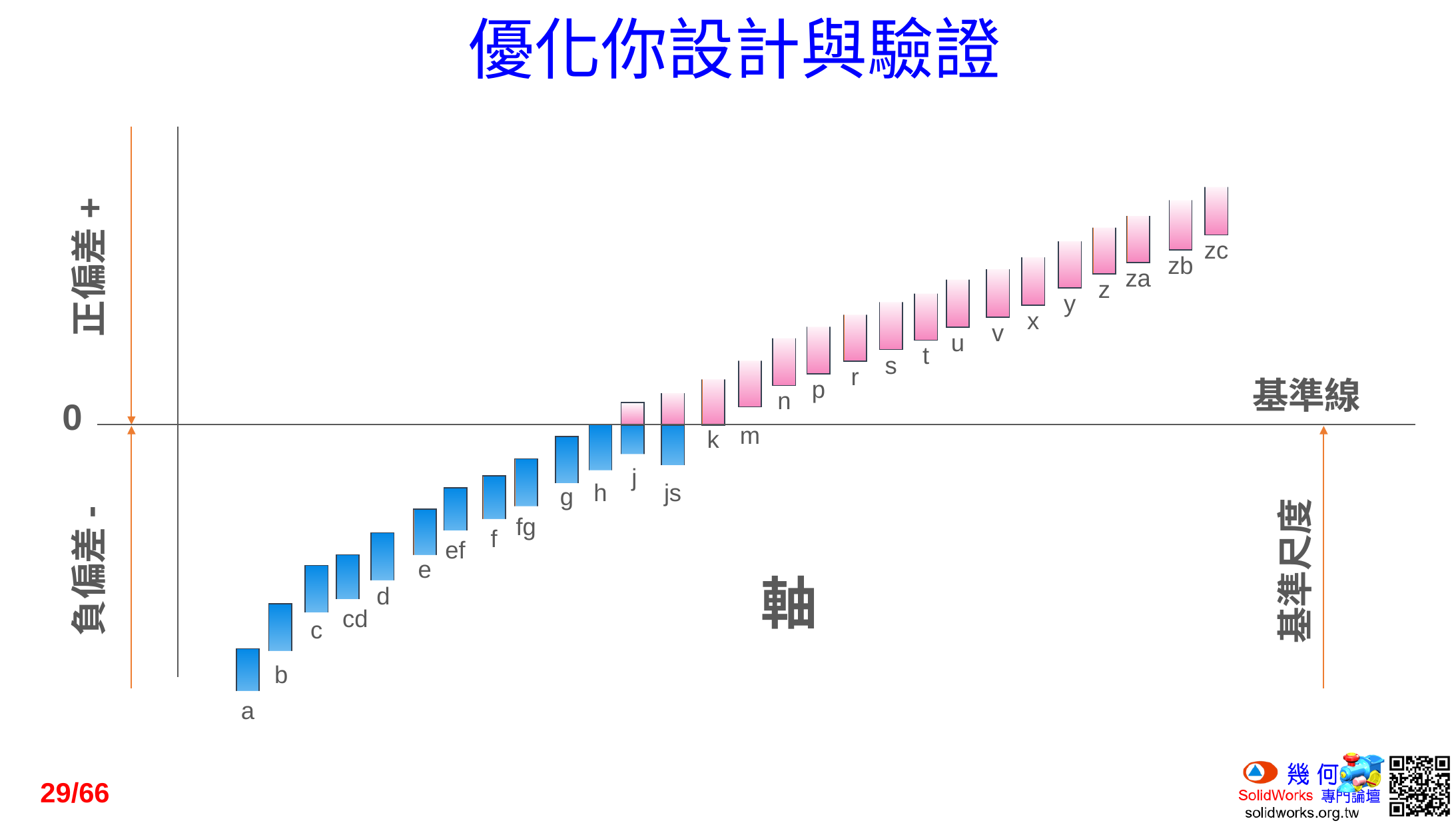

zc

zb

za

z

y

x

v

u

t

s
正偏差+

r

p

n

m

k

js
基準線
0

j

h

g

fg

f

ef

e

d

負偏差-
基準尺度

cd

軸

c

b

a